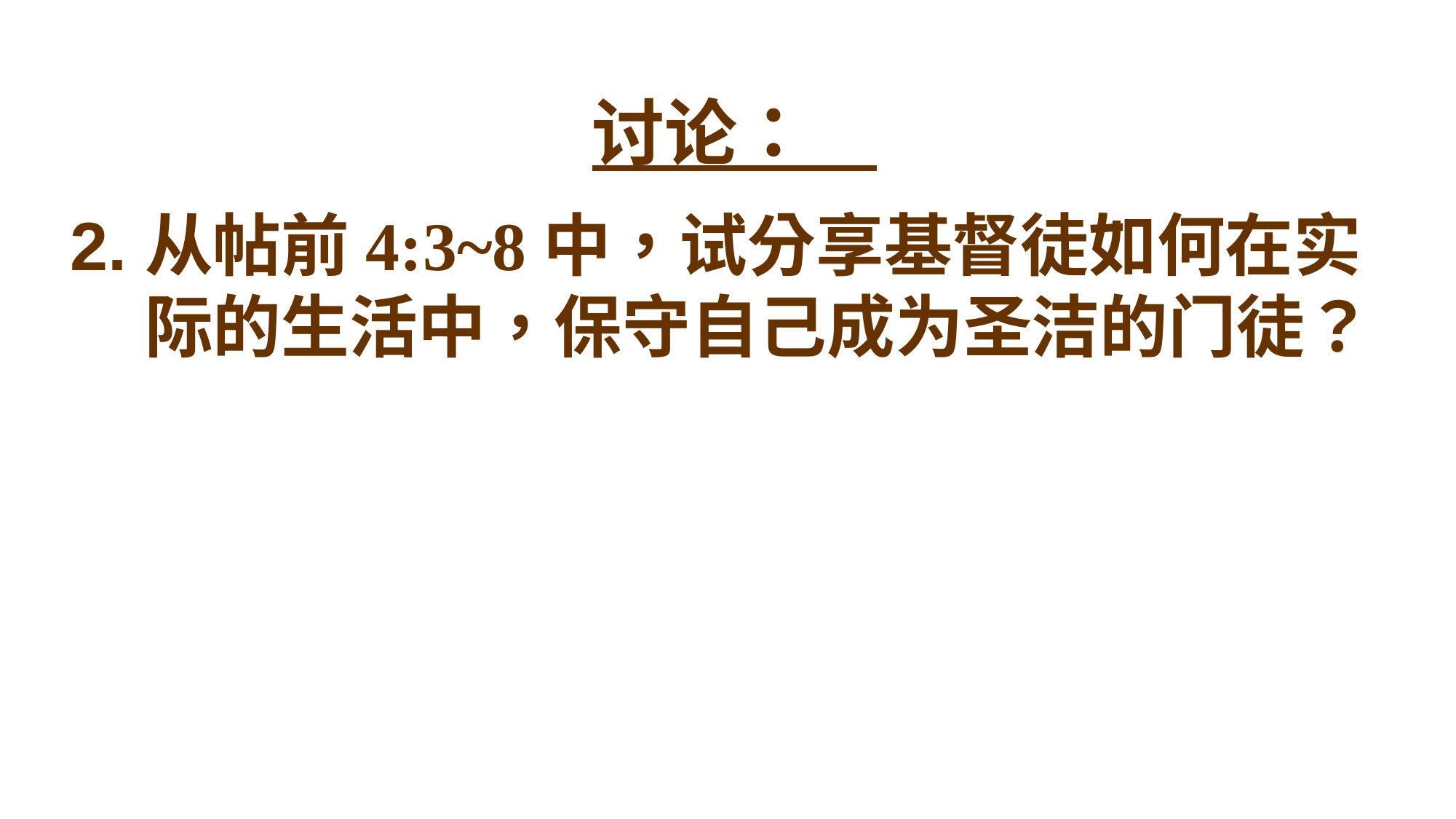

讨论：
2.	从帖前4:3~8中，试分享基督徒如何在实际的生活中，保守自己成为圣洁的门徒？